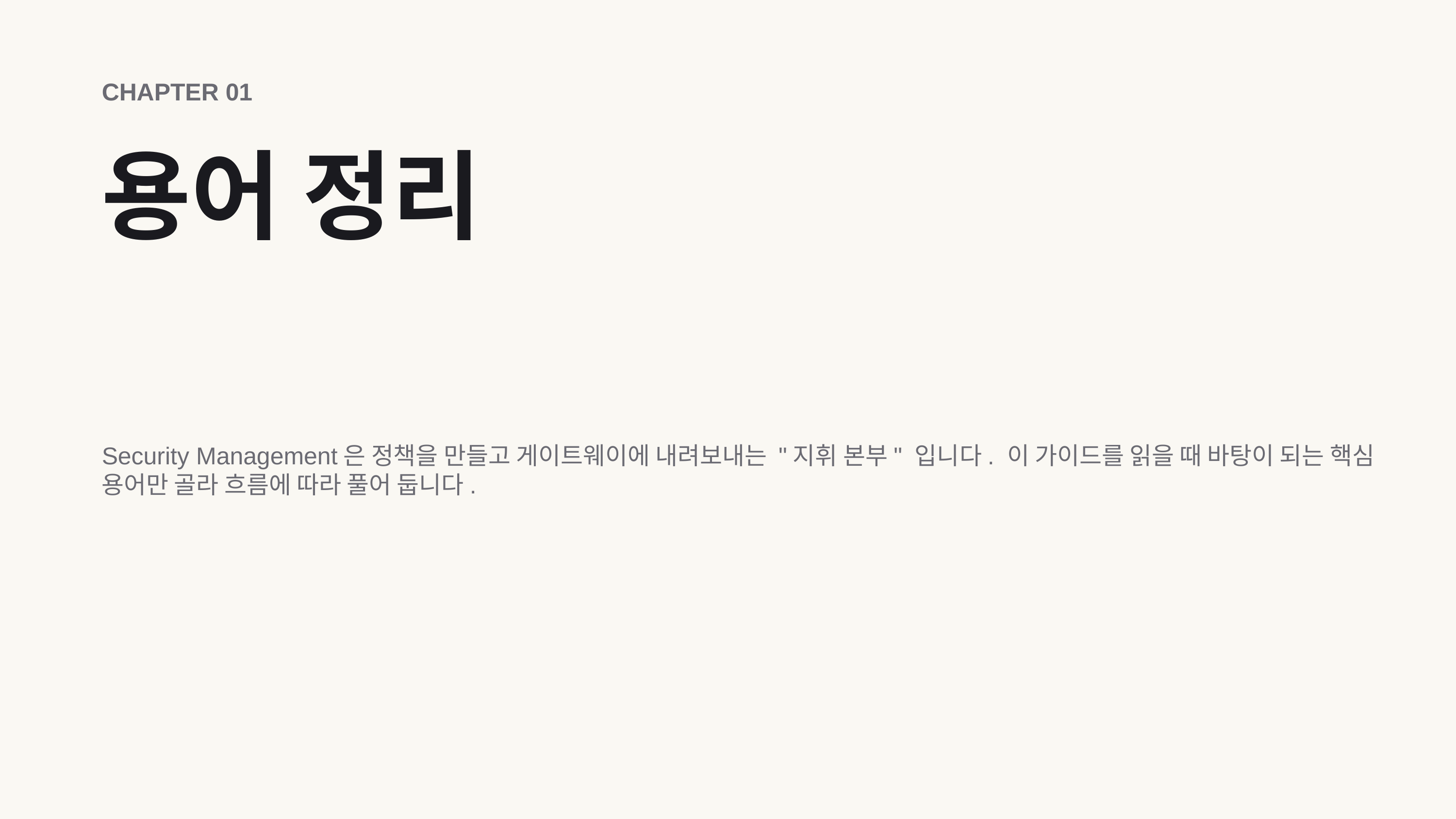

CHAPTER 01
용어 정리
Security Management은 정책을 만들고 게이트웨이에 내려보내는 "지휘 본부" 입니다. 이 가이드를 읽을 때 바탕이 되는 핵심 용어만 골라 흐름에 따라 풀어 둡니다.